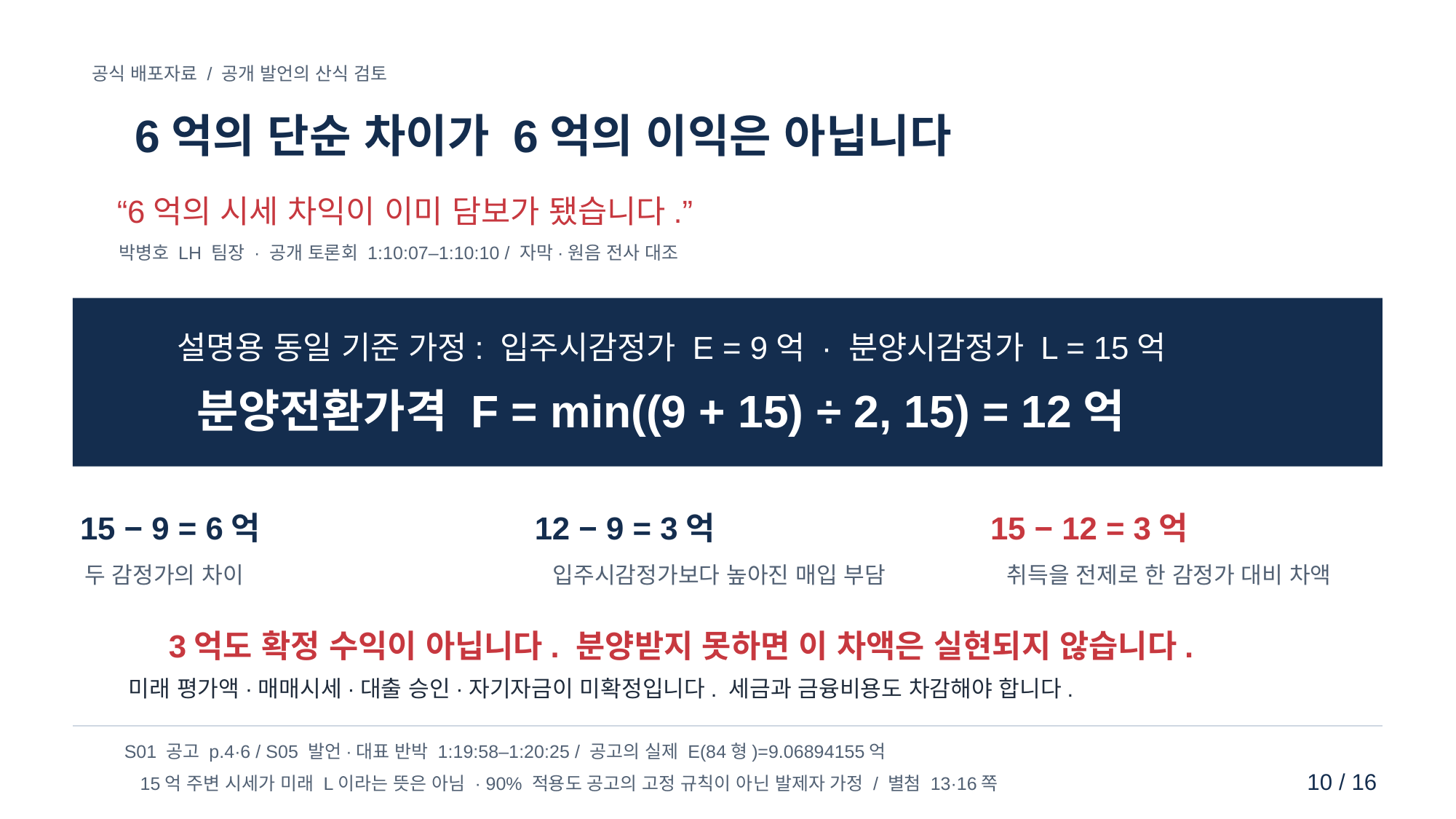

공식 배포자료 / 공개 발언의 산식 검토
6억의 단순 차이가 6억의 이익은 아닙니다
“6억의 시세 차익이 이미 담보가 됐습니다.”
박병호 LH 팀장 · 공개 토론회 1:10:07–1:10:10 / 자막·원음 전사 대조

설명용 동일 기준 가정: 입주시감정가 E = 9억 · 분양시감정가 L = 15억
분양전환가격 F = min((9 + 15) ÷ 2, 15) = 12억
15 − 9 = 6억
12 − 9 = 3억
15 − 12 = 3억
두 감정가의 차이
입주시감정가보다 높아진 매입 부담
취득을 전제로 한 감정가 대비 차액
3억도 확정 수익이 아닙니다. 분양받지 못하면 이 차액은 실현되지 않습니다.
미래 평가액·매매시세·대출 승인·자기자금이 미확정입니다. 세금과 금융비용도 차감해야 합니다.

S01 공고 p.4·6 / S05 발언·대표 반박 1:19:58–1:20:25 / 공고의 실제 E(84형)=9.06894155억
10 / 16
15억 주변 시세가 미래 L이라는 뜻은 아님 · 90% 적용도 공고의 고정 규칙이 아닌 발제자 가정 / 별첨 13·16쪽